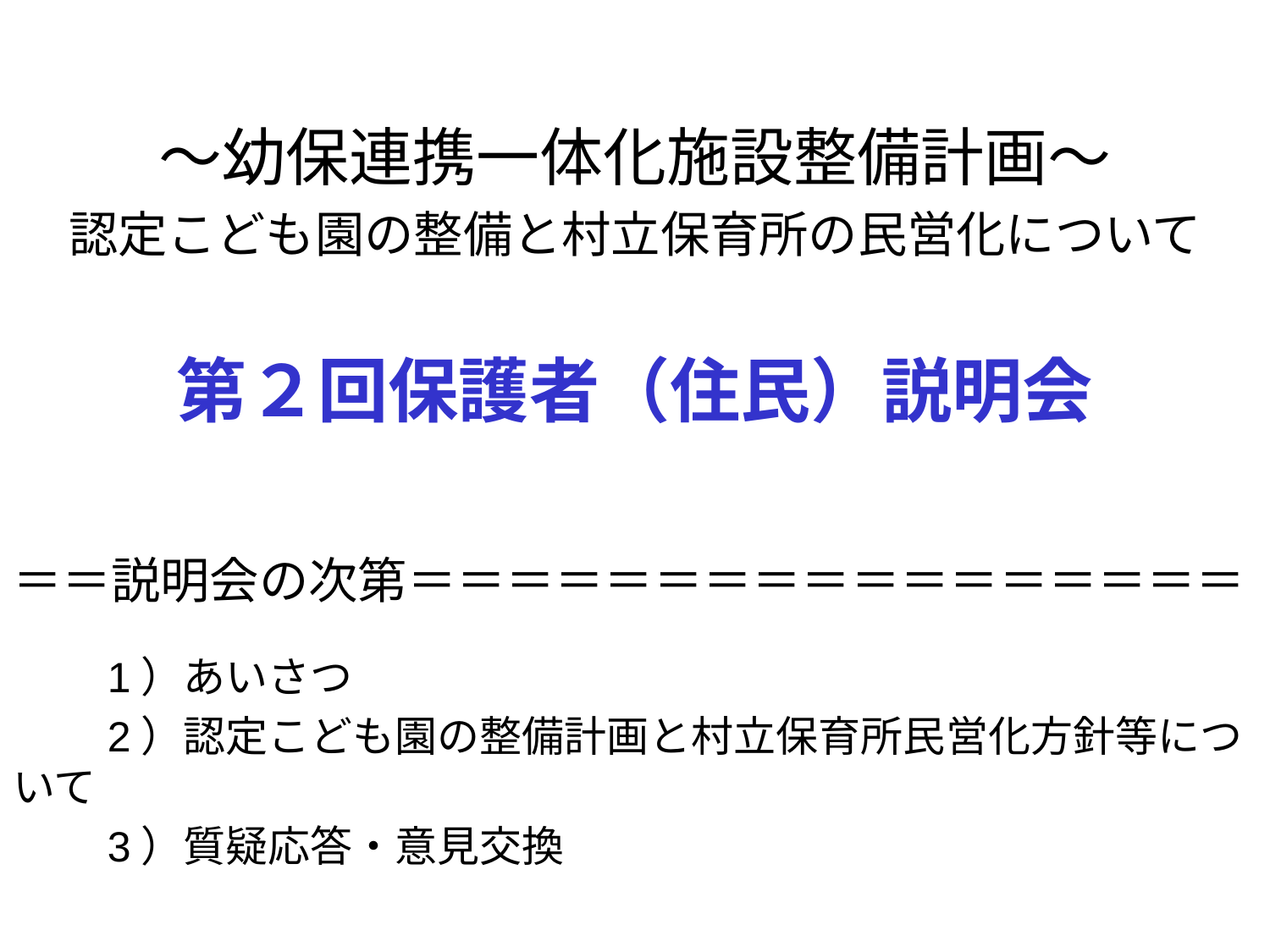

～幼保連携一体化施設整備計画～
認定こども園の整備と村立保育所の民営化について

第２回保護者（住民）説明会

＝＝説明会の次第＝＝＝＝＝＝＝＝＝＝＝＝＝＝＝＝＝
　　1）あいさつ
　　2）認定こども園の整備計画と村立保育所民営化方針等について
　　3）質疑応答・意見交換